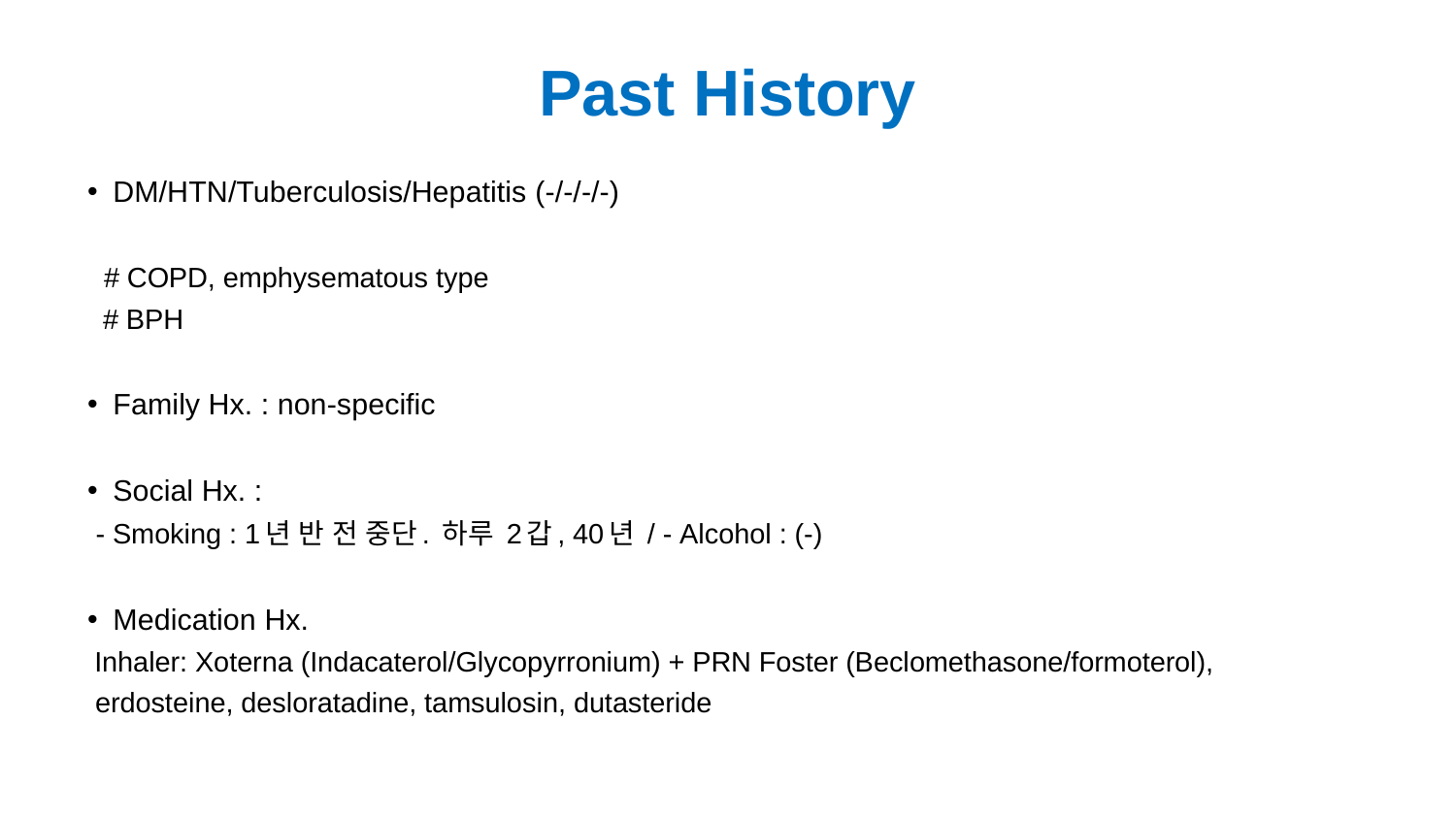

# Past History
DM/HTN/Tuberculosis/Hepatitis (-/-/-/-)

  # COPD, emphysematous type
  # BPH

Family Hx. : non-specific

Social Hx. :
 - Smoking : 1년 반 전 중단. 하루 2갑, 40년 / - Alcohol : (-)

Medication Hx.
 Inhaler: Xoterna (Indacaterol/Glycopyrronium) + PRN Foster (Beclomethasone/formoterol),
 erdosteine, desloratadine, tamsulosin, dutasteride